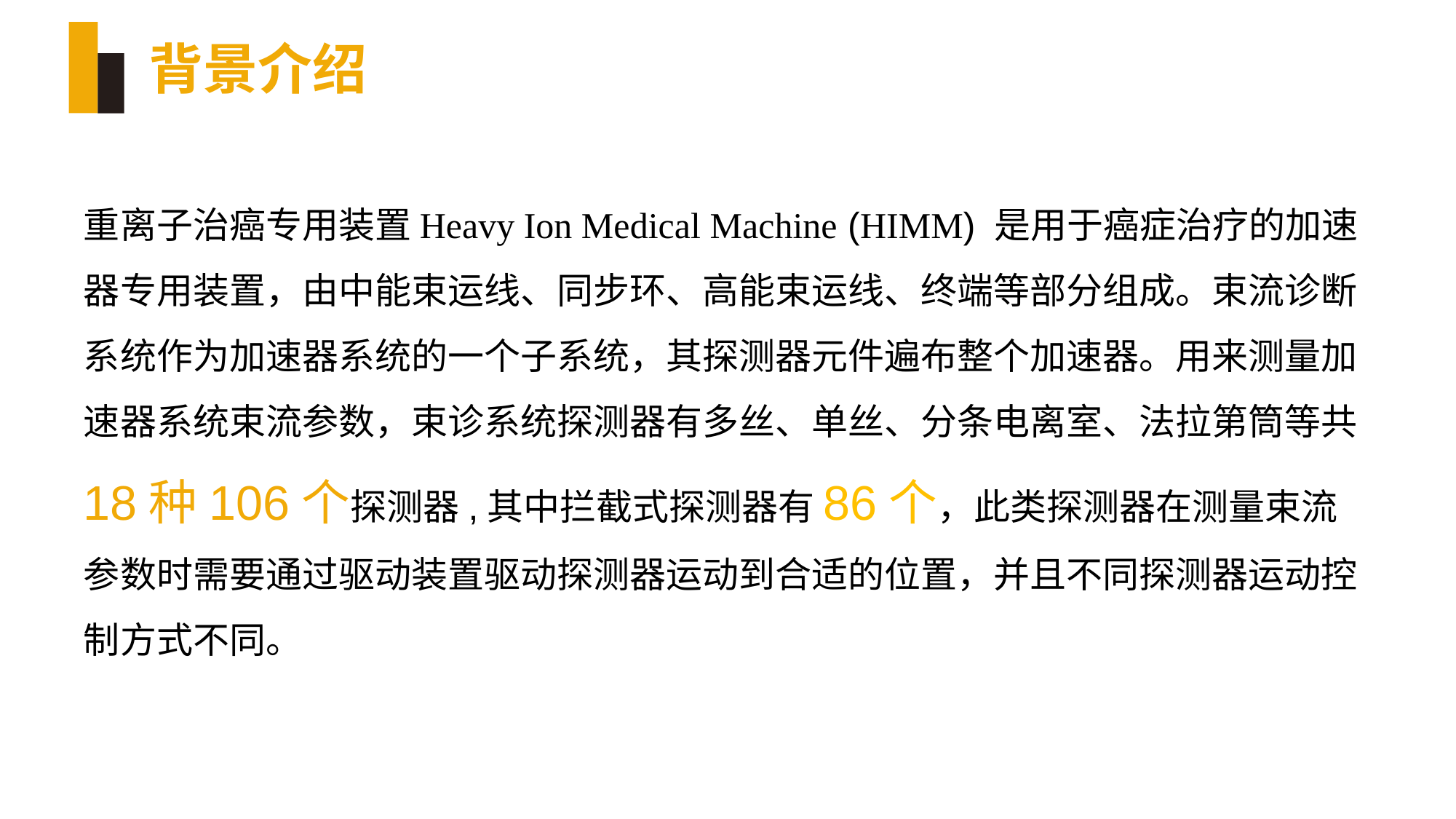

# 背景介绍
重离子治癌专用装置Heavy Ion Medical Machine (HIMM) 是用于癌症治疗的加速器专用装置，由中能束运线、同步环、高能束运线、终端等部分组成。束流诊断系统作为加速器系统的一个子系统，其探测器元件遍布整个加速器。用来测量加速器系统束流参数，束诊系统探测器有多丝、单丝、分条电离室、法拉第筒等共18种106个探测器,其中拦截式探测器有86个，此类探测器在测量束流参数时需要通过驱动装置驱动探测器运动到合适的位置，并且不同探测器运动控制方式不同。